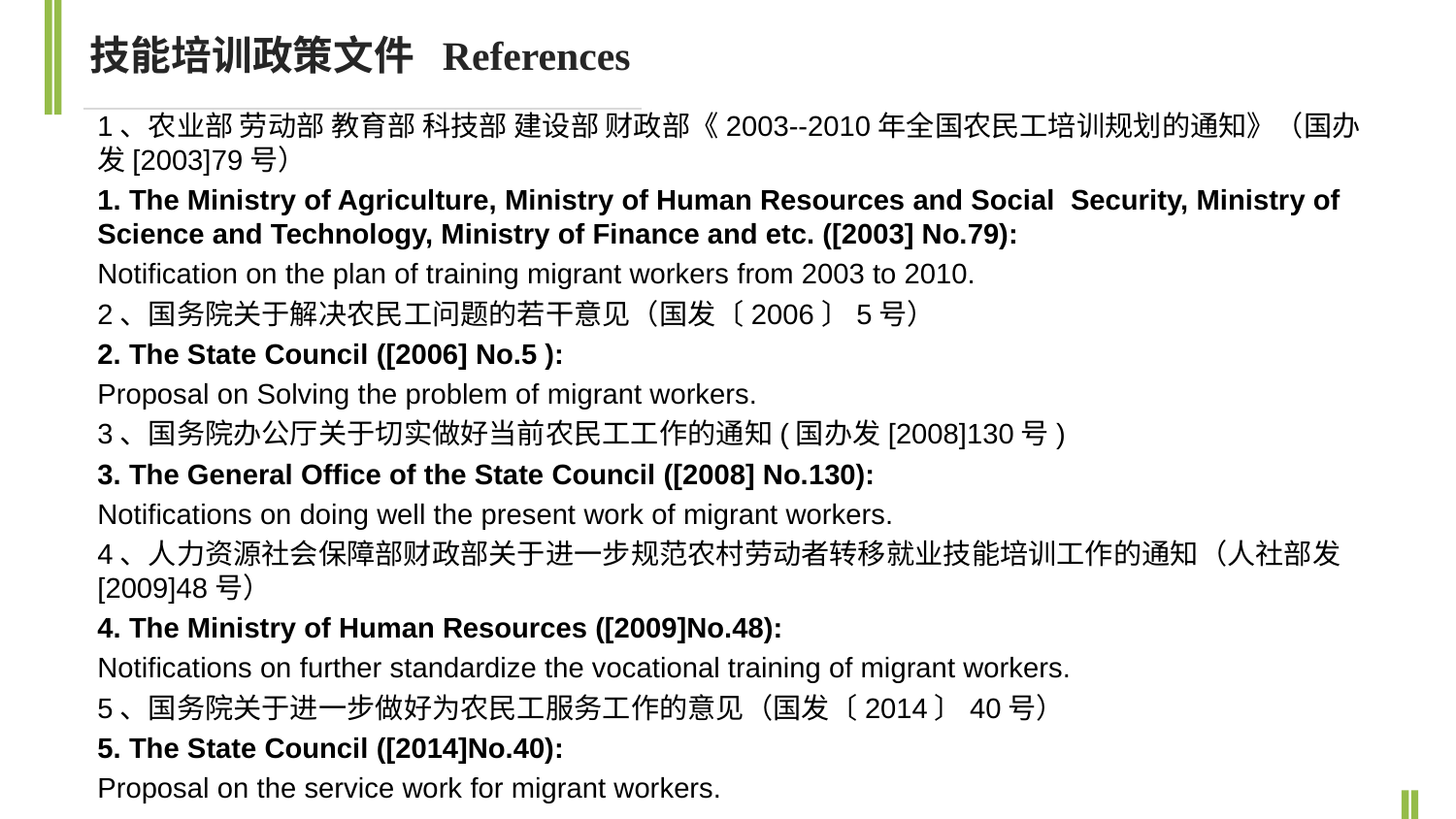

技能培训政策文件  References
1、农业部 劳动部 教育部 科技部 建设部 财政部《2003--2010年全国农民工培训规划的通知》（国办发[2003]79号）
1. The Ministry of Agriculture, Ministry of Human Resources and Social  Security, Ministry of Science and Technology, Ministry of Finance and etc. ([2003] No.79):
Notification on the plan of training migrant workers from 2003 to 2010.
2、国务院关于解决农民工问题的若干意见（国发〔2006〕5号）
2. The State Council ([2006] No.5 ):
Proposal on Solving the problem of migrant workers.
3、国务院办公厅关于切实做好当前农民工工作的通知(国办发[2008]130号)
3. The General Office of the State Council ([2008] No.130):
Notifications on doing well the present work of migrant workers.
4、人力资源社会保障部财政部关于进一步规范农村劳动者转移就业技能培训工作的通知（人社部发[2009]48号）
4. The Ministry of Human Resources ([2009]No.48):
Notifications on further standardize the vocational training of migrant workers.
5、国务院关于进一步做好为农民工服务工作的意见（国发〔2014〕40号）
5. The State Council ([2014]No.40):
Proposal on the service work for migrant workers.